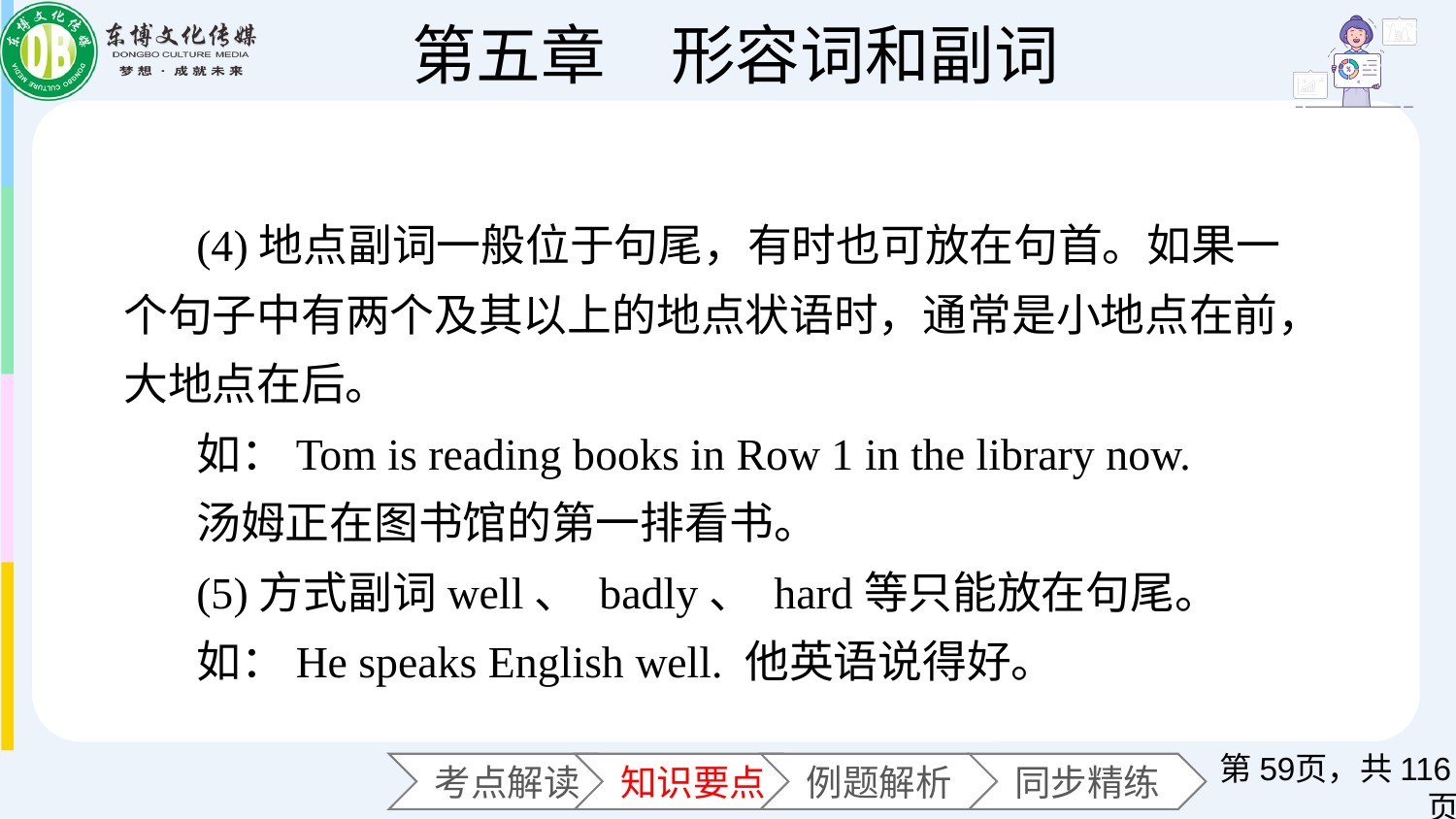

(4)地点副词一般位于句尾，有时也可放在句首。如果一个句子中有两个及其以上的地点状语时，通常是小地点在前，大地点在后。
如：Tom is reading books in Row 1 in the library now.
汤姆正在图书馆的第一排看书。
(5)方式副词well、 badly、 hard等只能放在句尾。
如：He speaks English well. 他英语说得好。
第59页，共116页